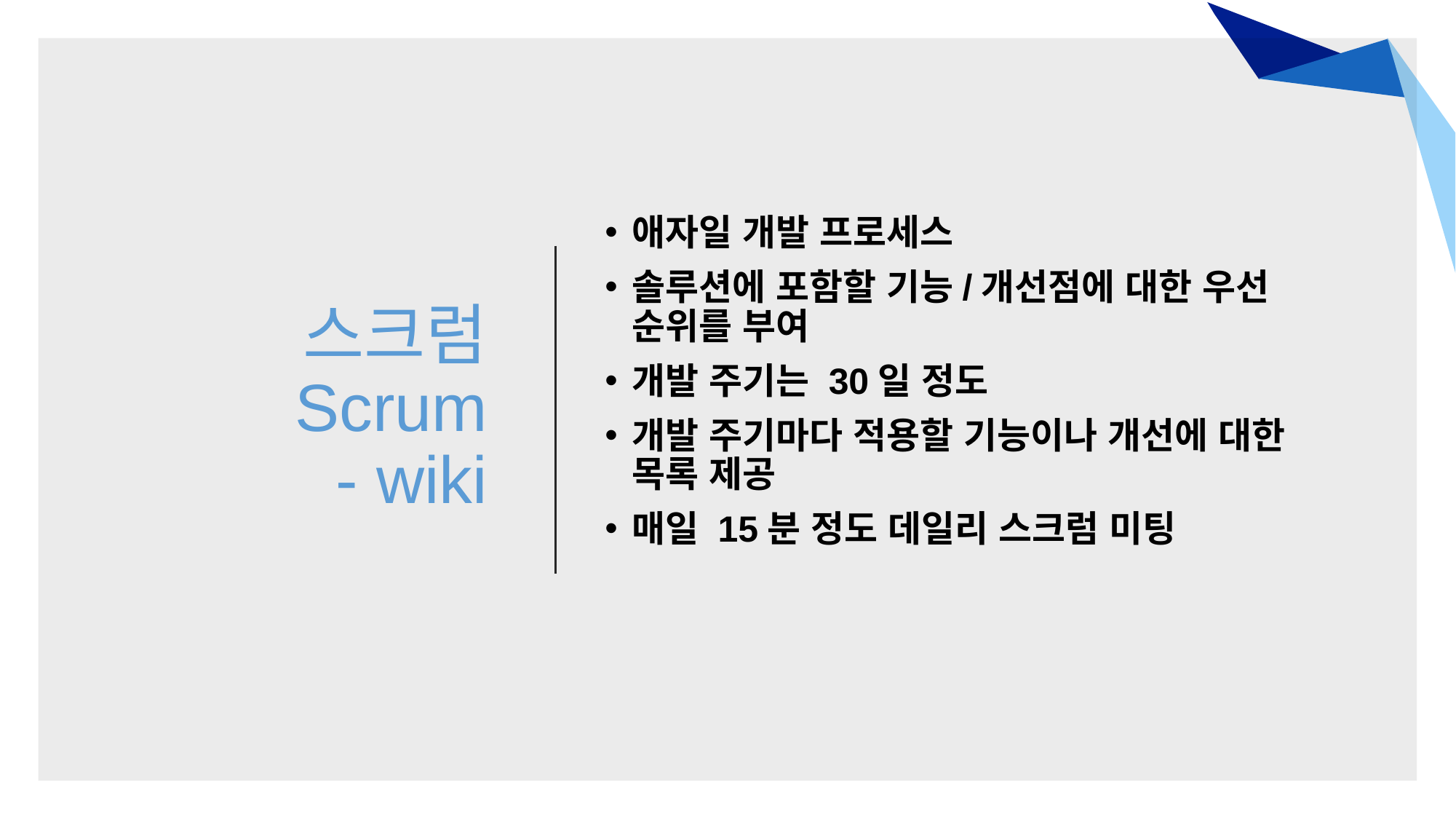

# 스크럼 Scrum - wiki
애자일 개발 프로세스
솔루션에 포함할 기능/개선점에 대한 우선 순위를 부여
개발 주기는 30일 정도
개발 주기마다 적용할 기능이나 개선에 대한 목록 제공
매일 15분 정도 데일리 스크럼 미팅